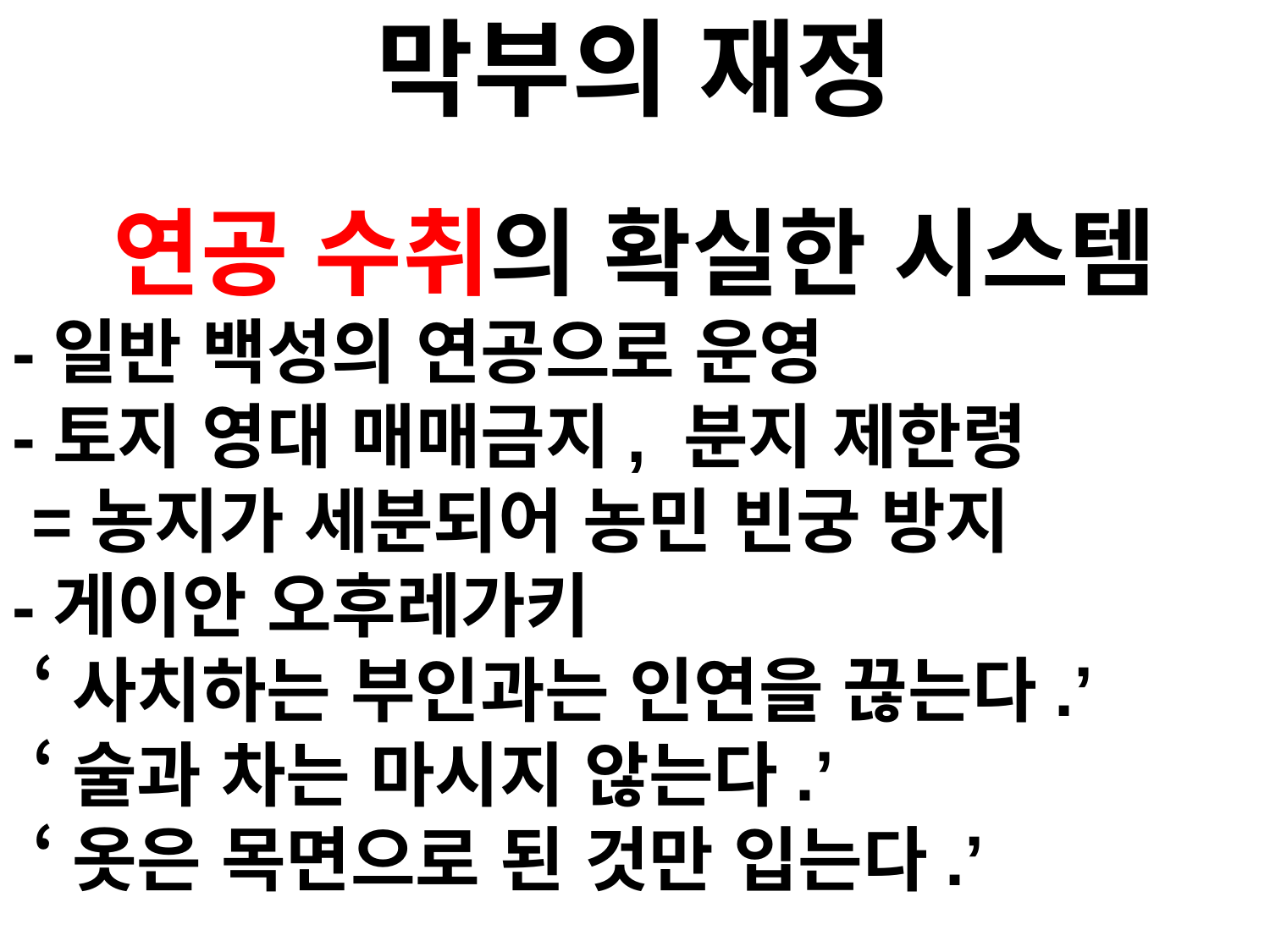

막부의 재정
연공 수취의 확실한 시스템
-일반 백성의 연공으로 운영
-토지 영대 매매금지, 분지 제한령
 =농지가 세분되어 농민 빈궁 방지
-게이안 오후레가키
 ‘사치하는 부인과는 인연을 끊는다.’
 ‘술과 차는 마시지 않는다.’
 ‘옷은 목면으로 된 것만 입는다.’